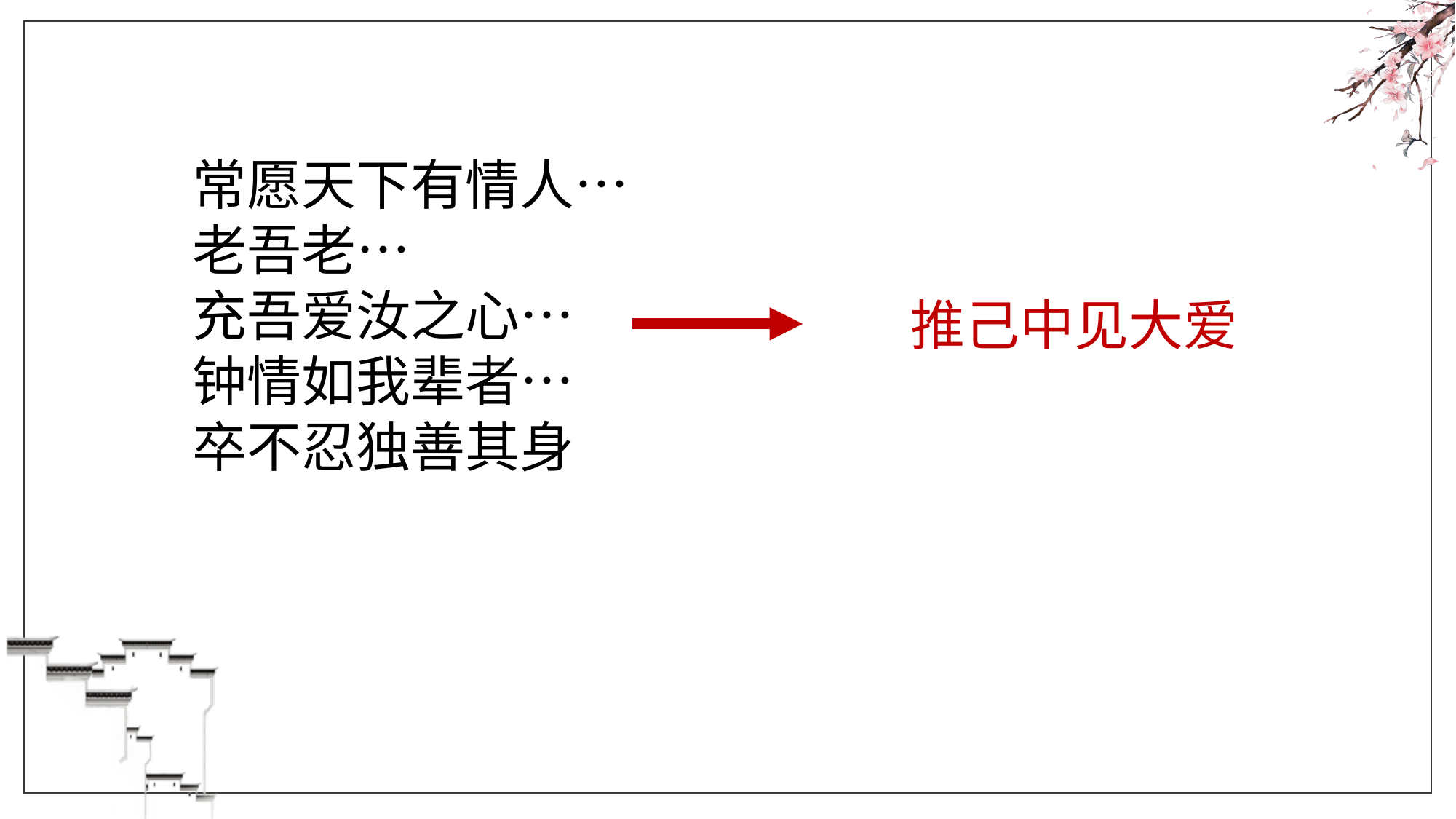

常愿天下有情人…
老吾老…
充吾爱汝之心…
钟情如我辈者…
卒不忍独善其身

推己中见大爱